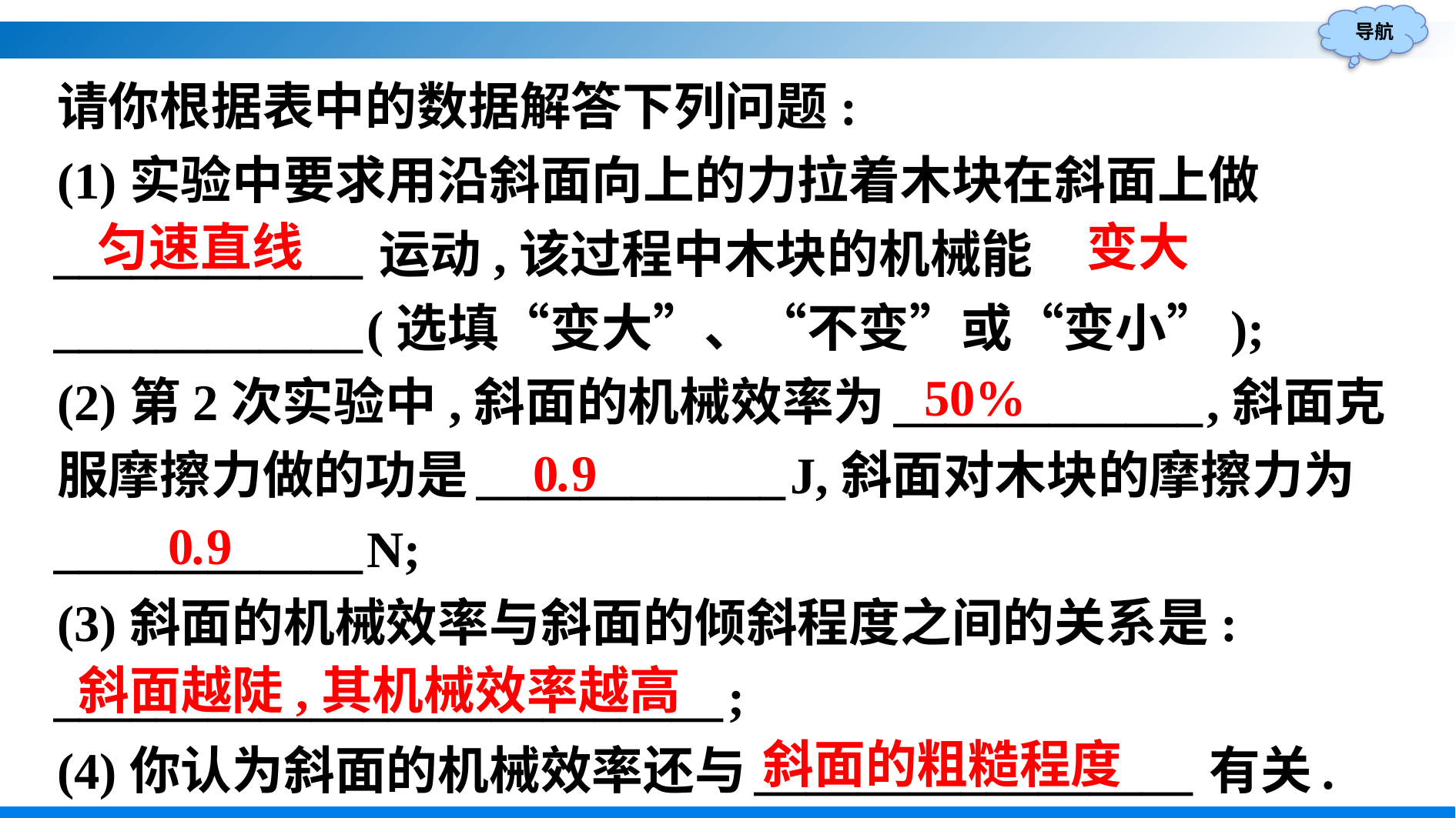

请你根据表中的数据解答下列问题:
(1)实验中要求用沿斜面向上的力拉着木块在斜面上做____________运动,该过程中木块的机械能____________(选填“变大”、“不变”或“变小”);
(2)第2次实验中,斜面的机械效率为____________,斜面克服摩擦力做的功是____________J,斜面对木块的摩擦力为____________N;
(3)斜面的机械效率与斜面的倾斜程度之间的关系是:
__________________________;
(4)你认为斜面的机械效率还与_________________有关.
变大
匀速直线
50%
0.9
0.9
斜面越陡,其机械效率越高
斜面的粗糙程度